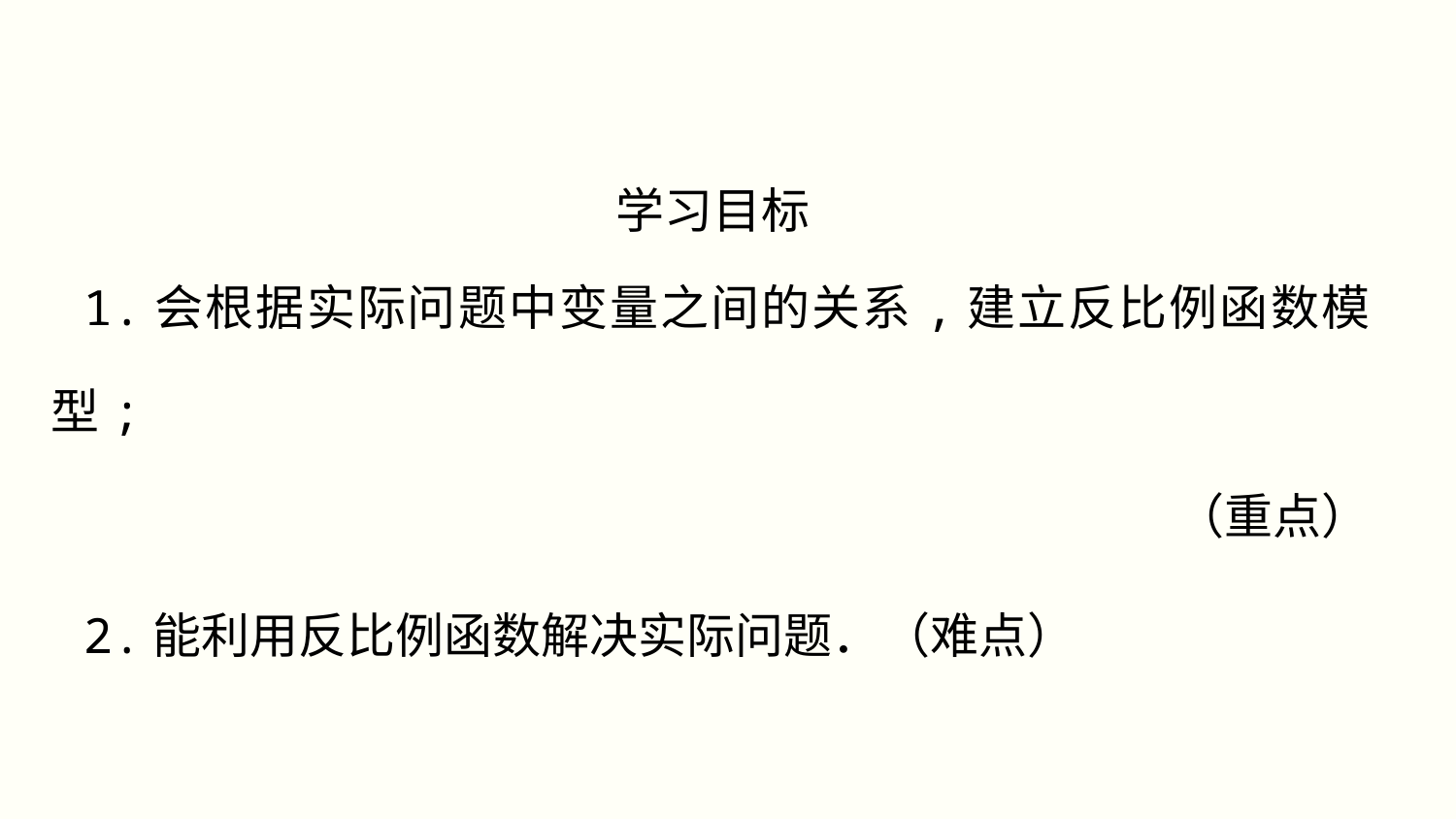

学习目标
1.会根据实际问题中变量之间的关系,建立反比例函数模型;
（重点）
2.能利用反比例函数解决实际问题．（难点）